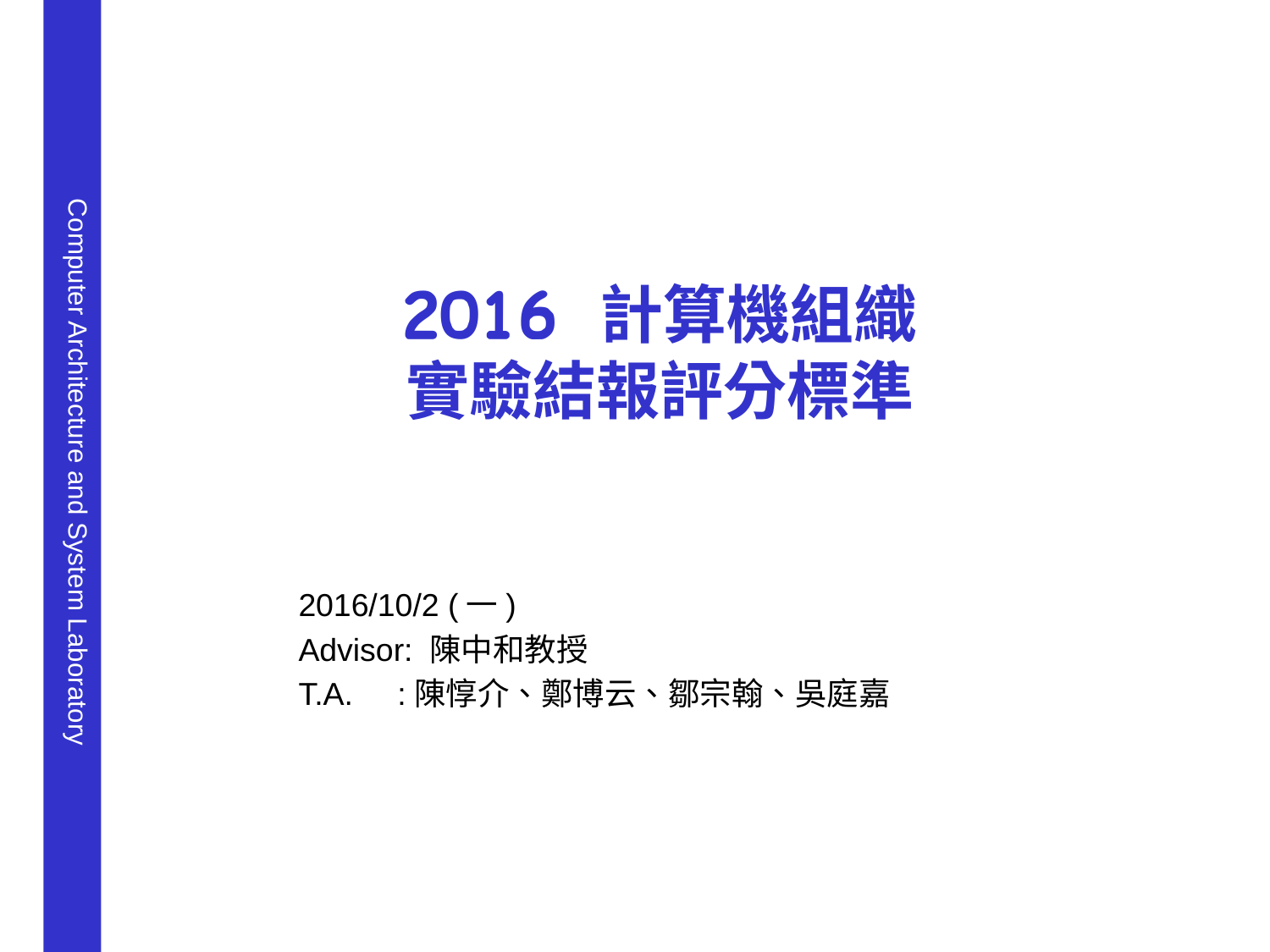

# 2016 計算機組織 實驗結報評分標準
2016/10/2 (一)
Advisor: 陳中和教授
T.A.     :陳惇介、鄭博云、鄒宗翰、吳庭嘉